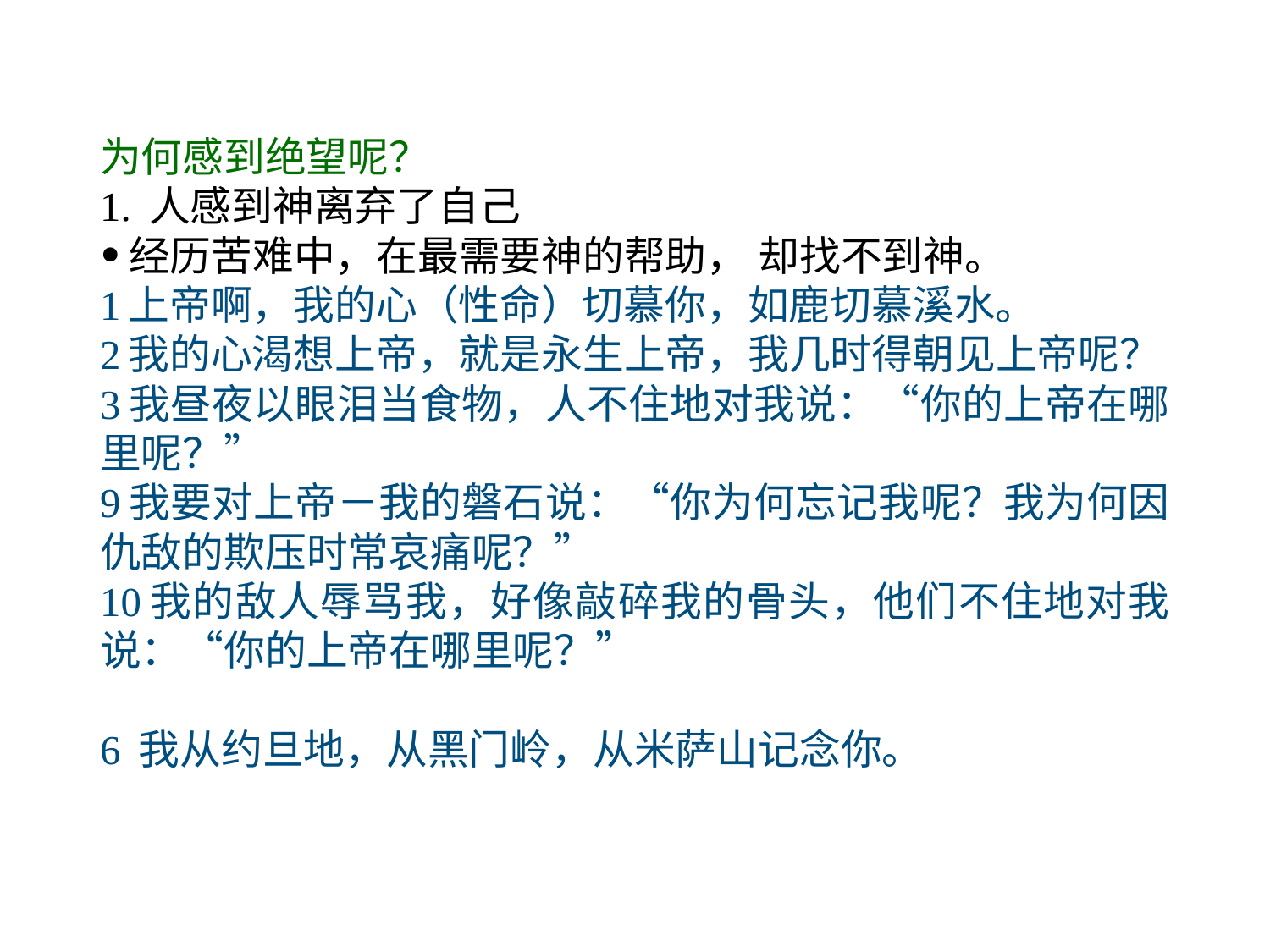

# 为何感到绝望呢？
1. 人感到神离弃了自己
经历苦难中，在最需要神的帮助， 却找不到神。
1上帝啊，我的心（性命）切慕你，如鹿切慕溪水。
2我的心渴想上帝，就是永生上帝，我几时得朝见上帝呢？
3我昼夜以眼泪当食物，人不住地对我说：“你的上帝在哪里呢？”
9我要对上帝－我的磐石说：“你为何忘记我呢？我为何因仇敌的欺压时常哀痛呢？”
10我的敌人辱骂我，好像敲碎我的骨头，他们不住地对我说：“你的上帝在哪里呢？”

6 我从约旦地，从黑门岭，从米萨山记念你。